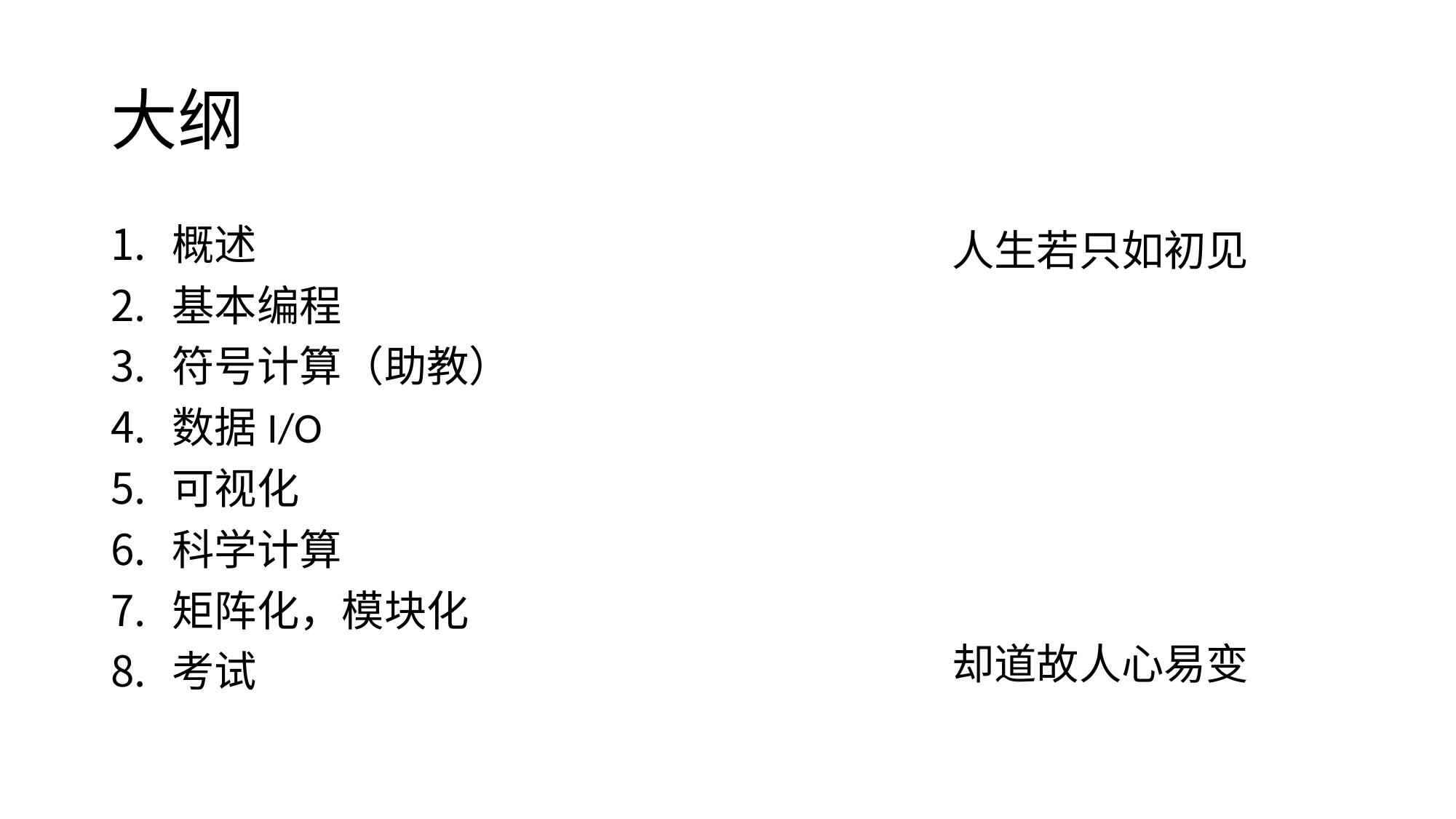

# 大纲
概述
基本编程
符号计算（助教）
数据I/O
可视化
科学计算
矩阵化，模块化
考试
人生若只如初见
却道故人心易变